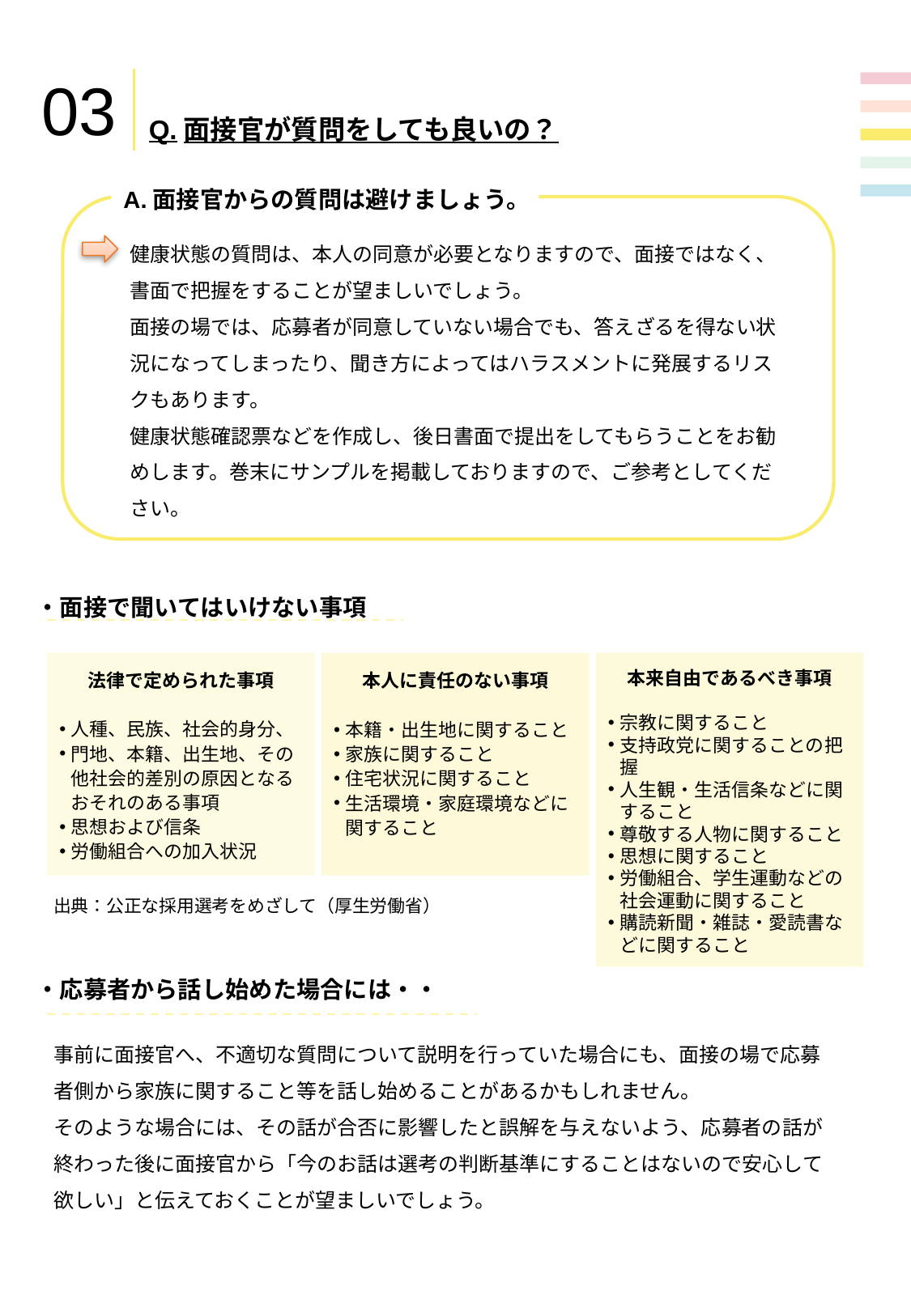

03
Q.面接官が質問をしても良いの？

A.面接官からの質問は避けましょう。

健康状態の質問は、本人の同意が必要となりますので、面接ではなく、書面で把握をすることが望ましいでしょう。
面接の場では、応募者が同意していない場合でも、答えざるを得ない状況になってしまったり、聞き方によってはハラスメントに発展するリスクもあります。
健康状態確認票などを作成し、後日書面で提出をしてもらうことをお勧めします。巻末にサンプルを掲載しておりますので、ご参考としてください。

◇面接で聞いてはいけない質問
・面接で聞いてはいけない事項
法律で定められた事項

人種、民族、社会的身分、
門地、本籍、出生地、その他社会的差別の原因となるおそれのある事項
思想および信条
労働組合への加入状況

本来自由であるべき事項

宗教に関すること
支持政党に関することの把握
人生観・生活信条などに関すること
尊敬する人物に関すること
思想に関すること
労働組合、学生運動などの社会運動に関すること
購読新聞・雑誌・愛読書などに関すること
本人に責任のない事項

本籍・出生地に関すること
家族に関すること
住宅状況に関すること
生活環境・家庭環境などに関すること
出典：公正な採用選考をめざして（厚生労働省）
・応募者から話し始めた場合には・・
事前に面接官へ、不適切な質問について説明を行っていた場合にも、面接の場で応募者側から家族に関すること等を話し始めることがあるかもしれません。
そのような場合には、その話が合否に影響したと誤解を与えないよう、応募者の話が終わった後に面接官から「今のお話は選考の判断基準にすることはないので安心して欲しい」と伝えておくことが望ましいでしょう。